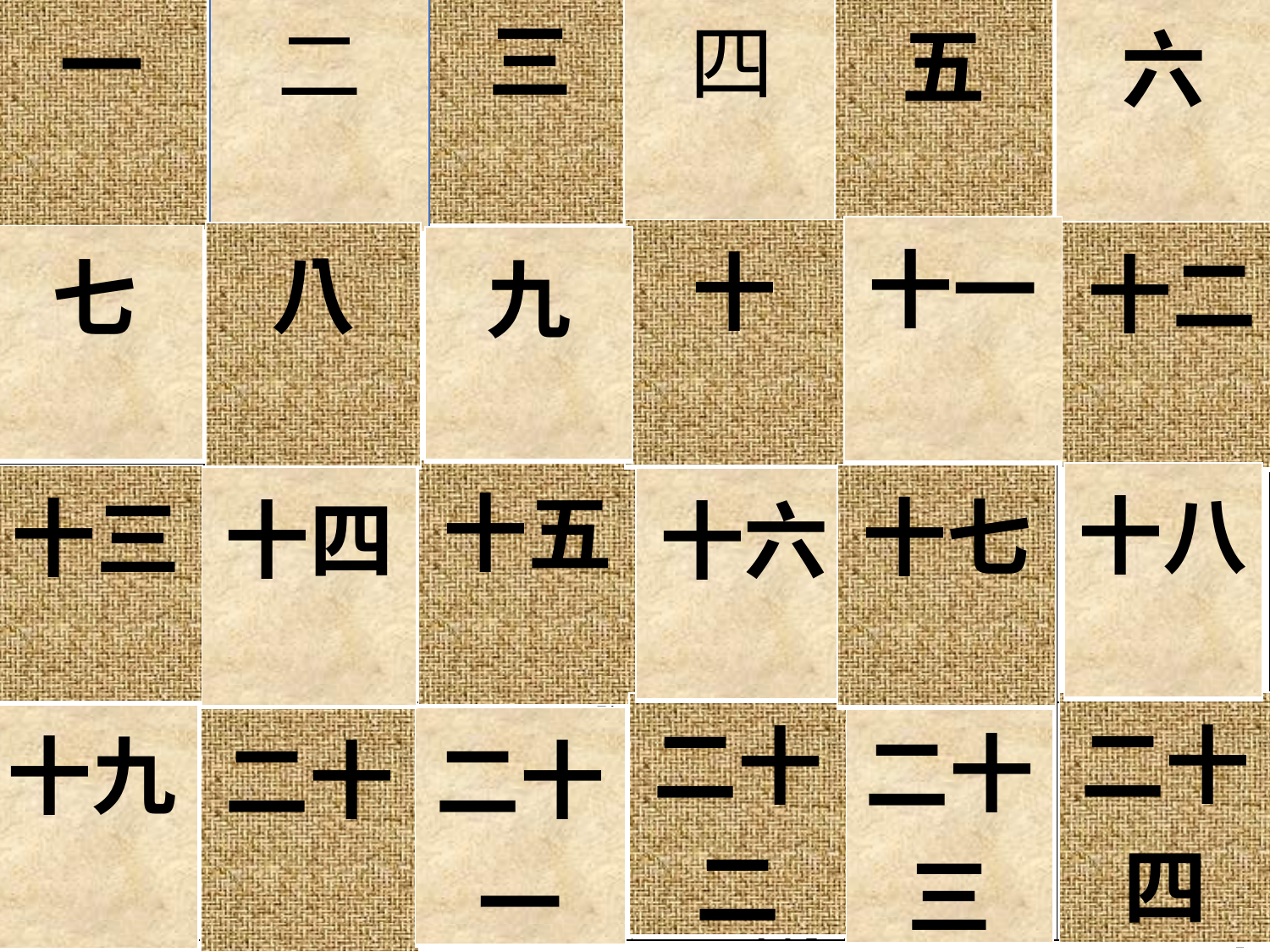

叁
| 三 |
| --- |
| 四 |
| --- |
| 一 |
| --- |
| 二 |
| --- |
| 五 |
| --- |
| 六 |
| --- |
| 1 | 2 | 3 | 4 | 5 | 6 |
| --- | --- | --- | --- | --- | --- |
| 7 | 8 | 9 | 10 | 11 | 12 |
| 13 | 14 | 15 | 16 | 17 | 18 |
| 19 | 20 | 21 | 22 | 23 | 24 |
陸
伍
貳
肆
壹
#
| 十一 |
| --- |
| 十 |
| --- |
| 十二 |
| --- |
| 八 |
| --- |
| 七 |
| --- |
| 九 |
| --- |
拾壹
拾
貳
捌
拾
玖
柒
| 十五 |
| --- |
| 十八 |
| --- |
| 十七 |
| --- |
| 十三 |
| --- |
| 十四 |
| --- |
| 十六 |
| --- |
拾肆
拾捌
拾柒
拾伍
拾陸
拾參
貳
拾壹
貳
拾貳
貳
拾叁
| 二十四 |
| --- |
| 二十二 |
| --- |
貳
拾肆
| 二十三 |
| --- |
| 十九 |
| --- |
| 二十 |
| --- |
| 二十一 |
| --- |
拾玖
貳拾
|  |
| --- |